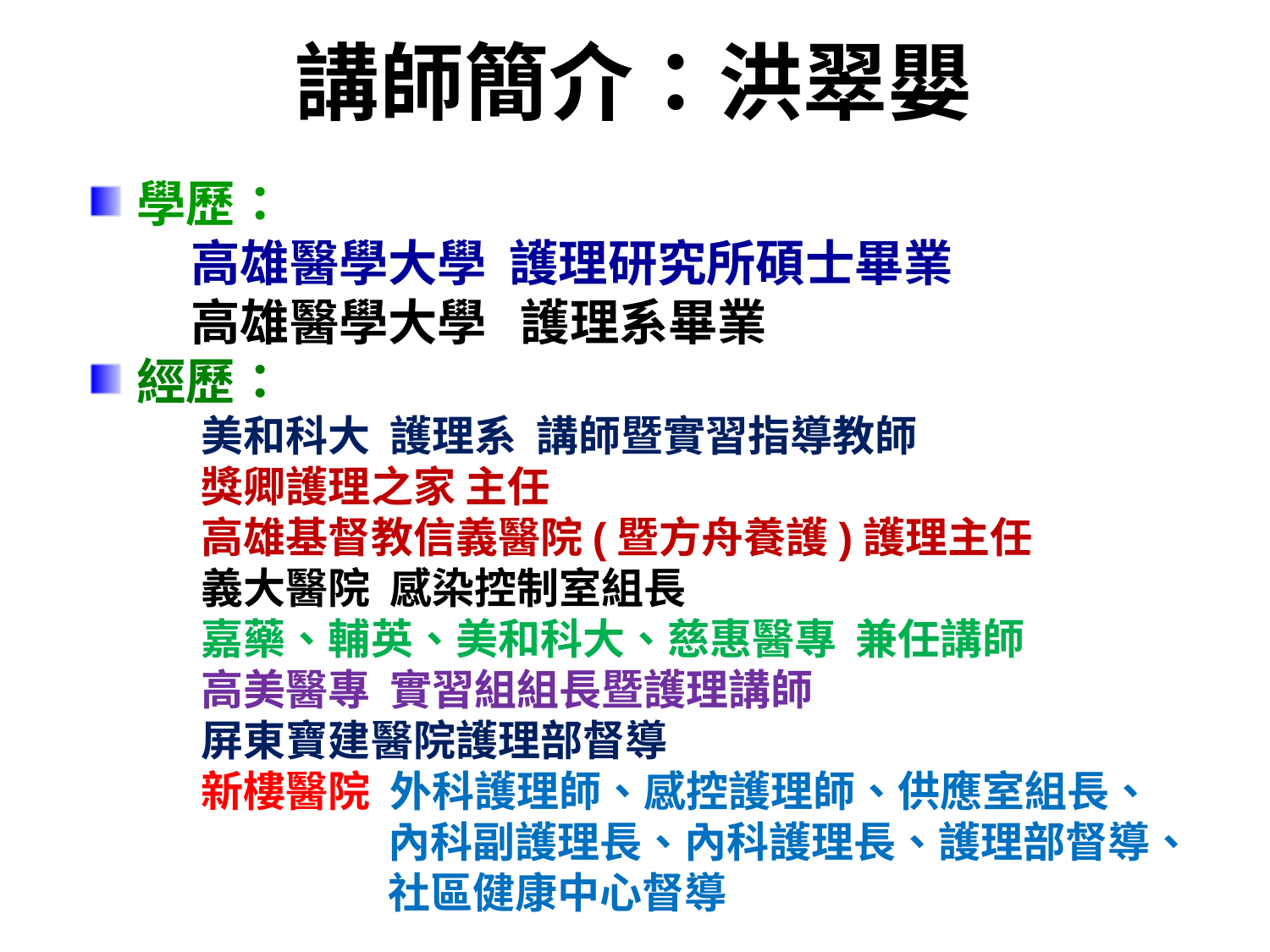

# 講師簡介：洪翠嬰
學歷：
        高雄醫學大學  護理研究所碩士畢業
        高雄醫學大學   護理系畢業
經歷：
美和科大  護理系  講師暨實習指導教師
獎卿護理之家 主任
高雄基督教信義醫院(暨方舟養護)護理主任
義大醫院  感染控制室組長
嘉藥、輔英、美和科大、慈惠醫專  兼任講師
高美醫專  實習組組長暨護理講師
屏東寶建醫院護理部督導
新樓醫院  外科護理師、感控護理師、供應室組長、內科副護理長、內科護理長、護理部督導、社區健康中心督導